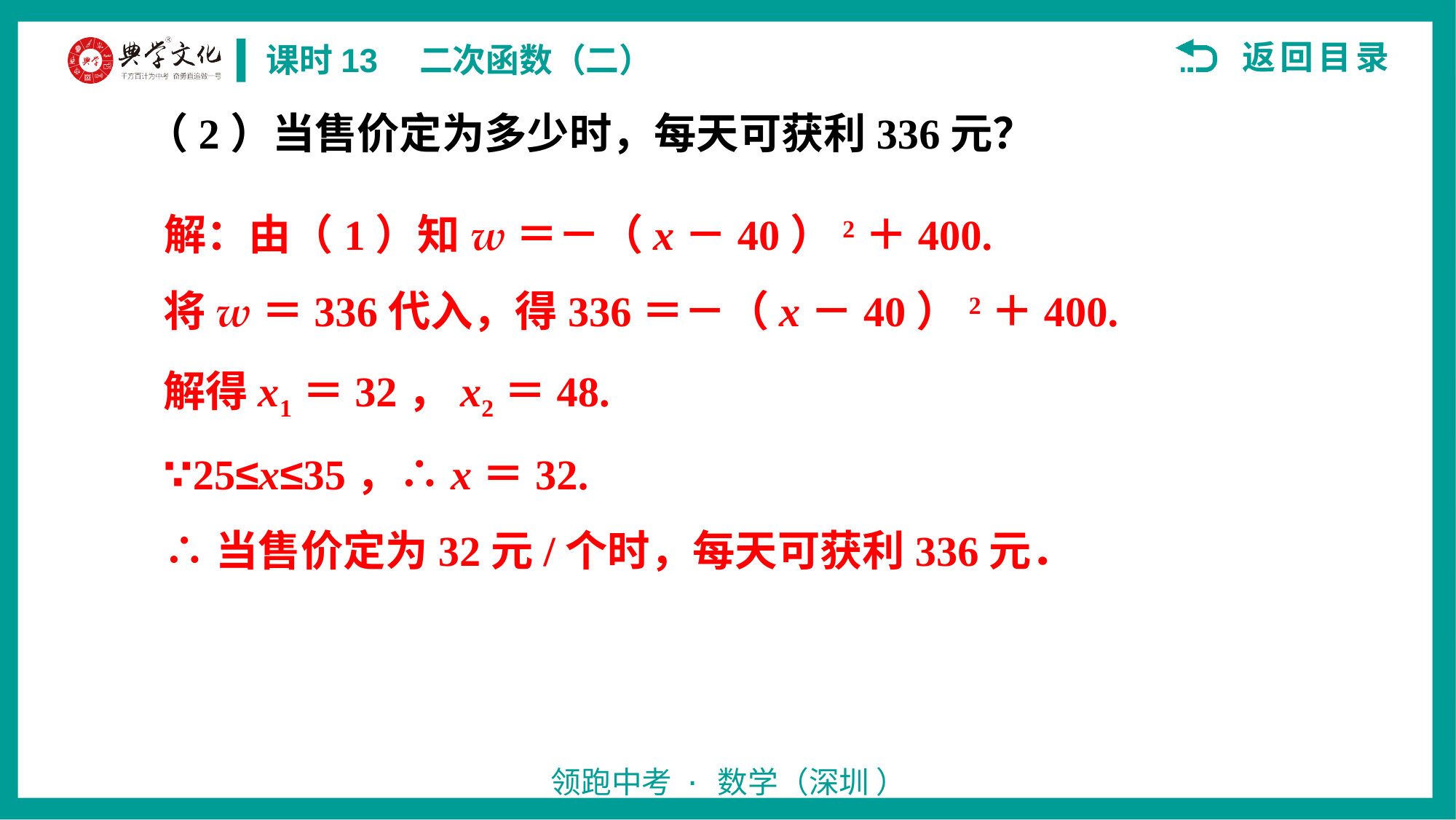

（2）当售价定为多少时，每天可获利336元？
解：由（1）知w＝－（x－40）2＋400.
将w＝336代入，得336＝－（x－40）2＋400.
解得x1＝32，x2＝48.
∵25≤x≤35，∴x＝32.
∴当售价定为32元/个时，每天可获利336元．